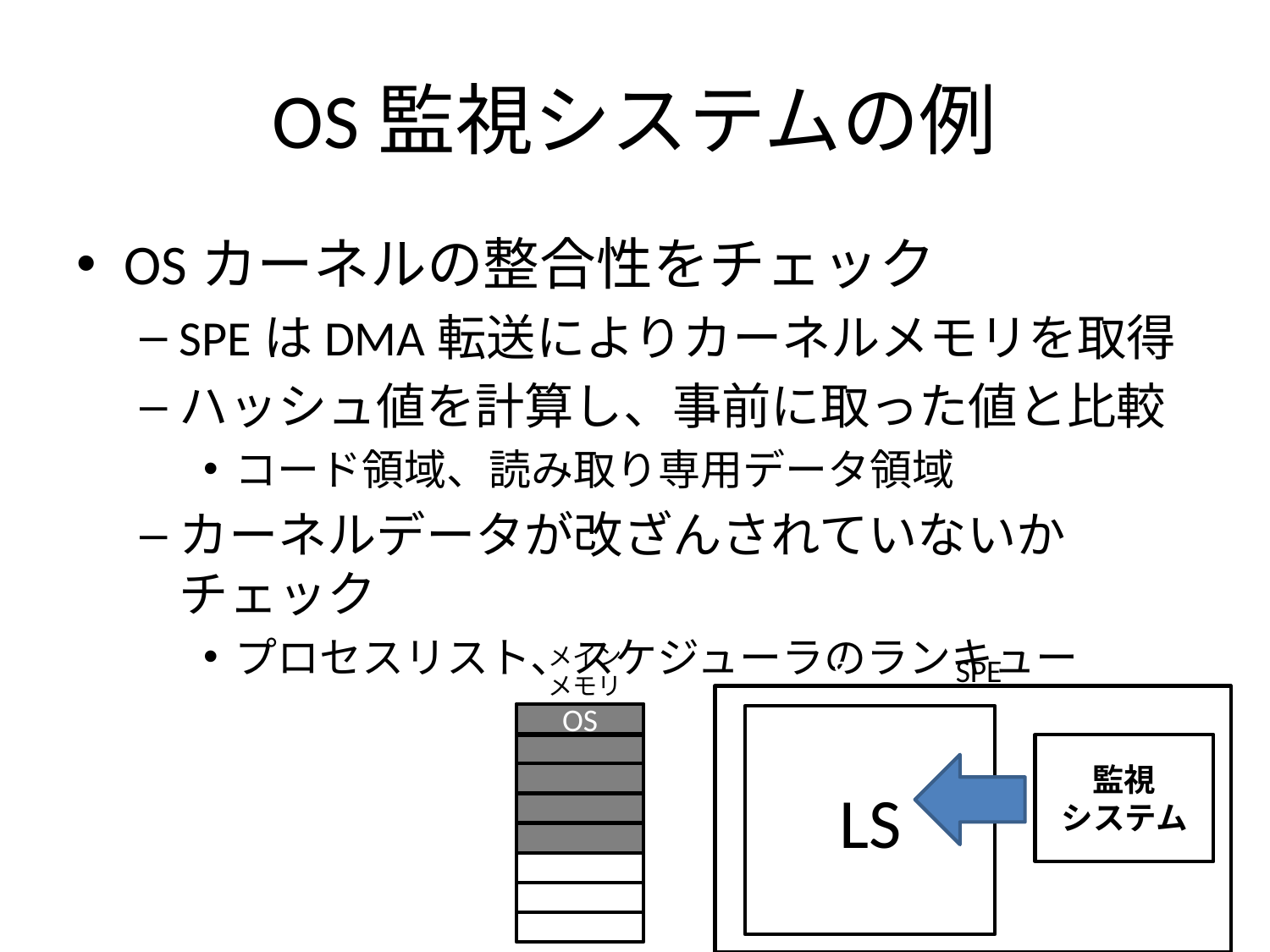

# OS監視システムの例
OSカーネルの整合性をチェック
SPEはDMA転送によりカーネルメモリを取得
ハッシュ値を計算し、事前に取った値と比較
コード領域、読み取り専用データ領域
カーネルデータが改ざんされていないかチェック
プロセスリスト、スケジューラのランキュー

メイン
メモリ
LS
SPE

OS
LS

監視
システム